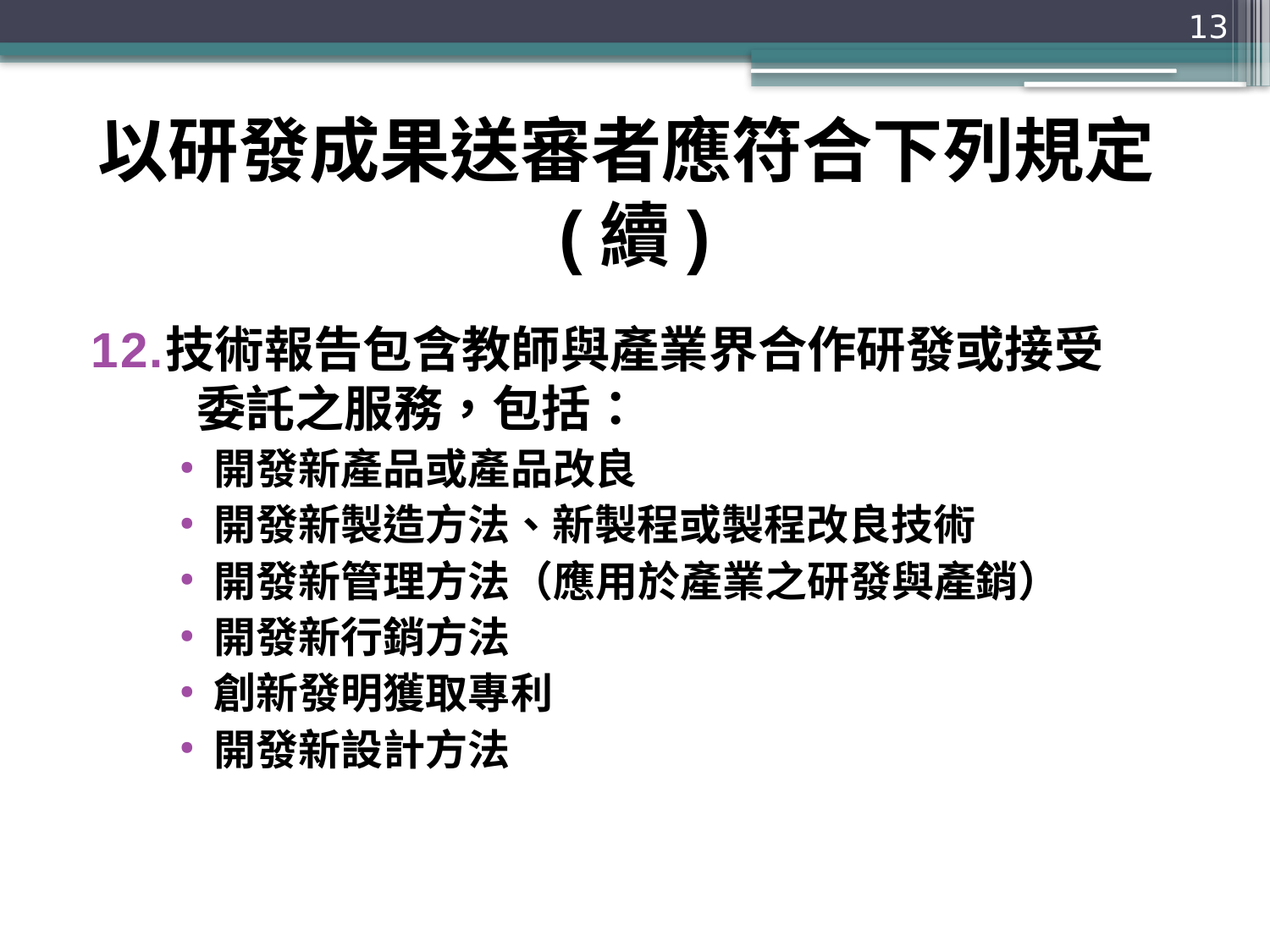

13
# 以研發成果送審者應符合下列規定(續)
技術報告包含教師與產業界合作研發或接受            委託之服務，包括：
開發新產品或產品改良
開發新製造方法、新製程或製程改良技術
開發新管理方法（應用於產業之研發與產銷）
開發新行銷方法
創新發明獲取專利
開發新設計方法